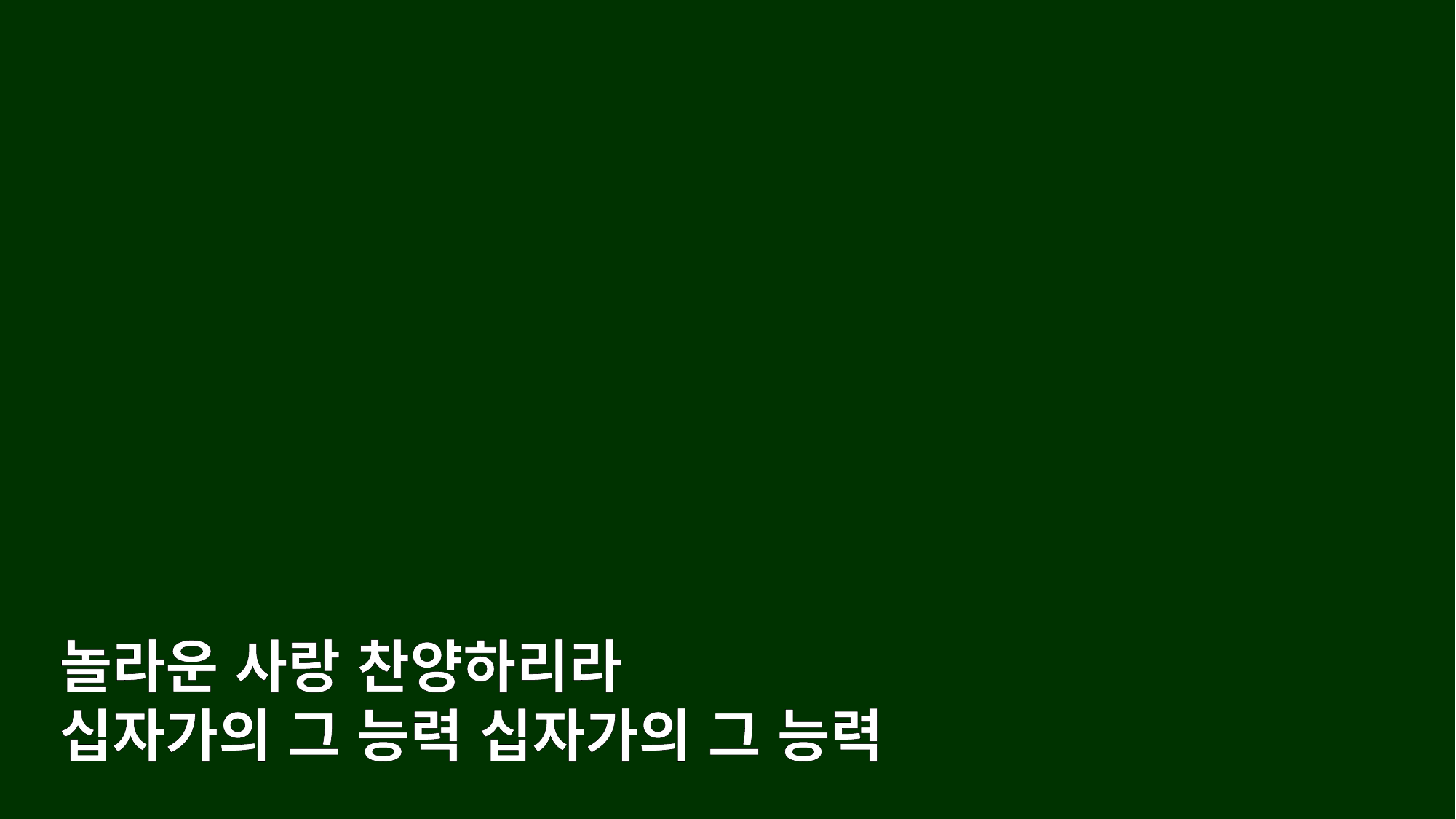

놀라운 사랑 찬양하리라
십자가의 그 능력 십자가의 그 능력